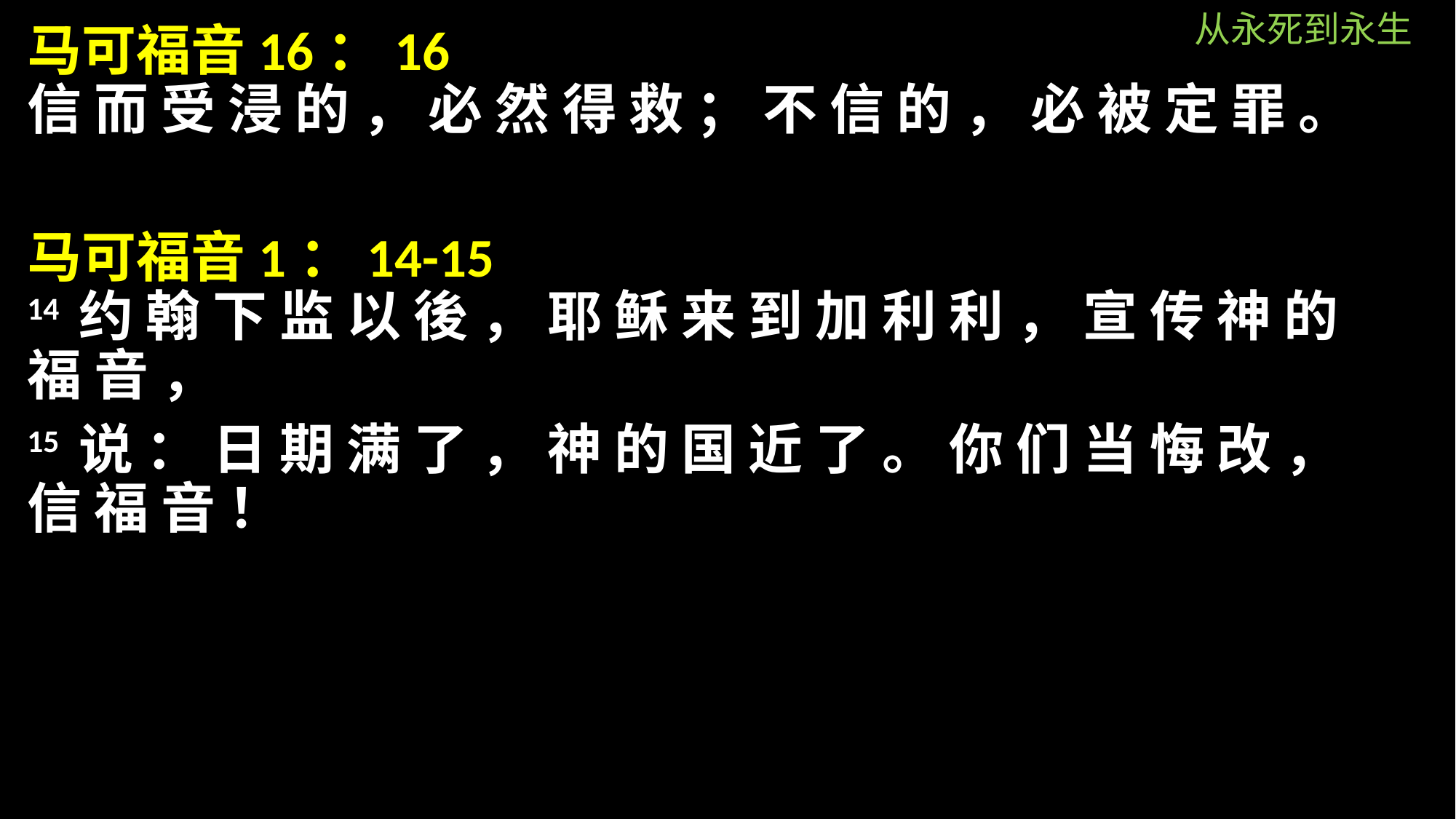

从永死到永生
马可福音16：16
信 而 受 浸 的 ， 必 然 得 救 ； 不 信 的 ， 必 被 定 罪 。

马可福音1：14-15
14 约 翰 下 监 以 後 ， 耶 稣 来 到 加 利 利 ， 宣 传 神 的 福 音 ，
15 说 ： 日 期 满 了 ， 神 的 国 近 了 。 你 们 当 悔 改 ， 信 福 音 ！